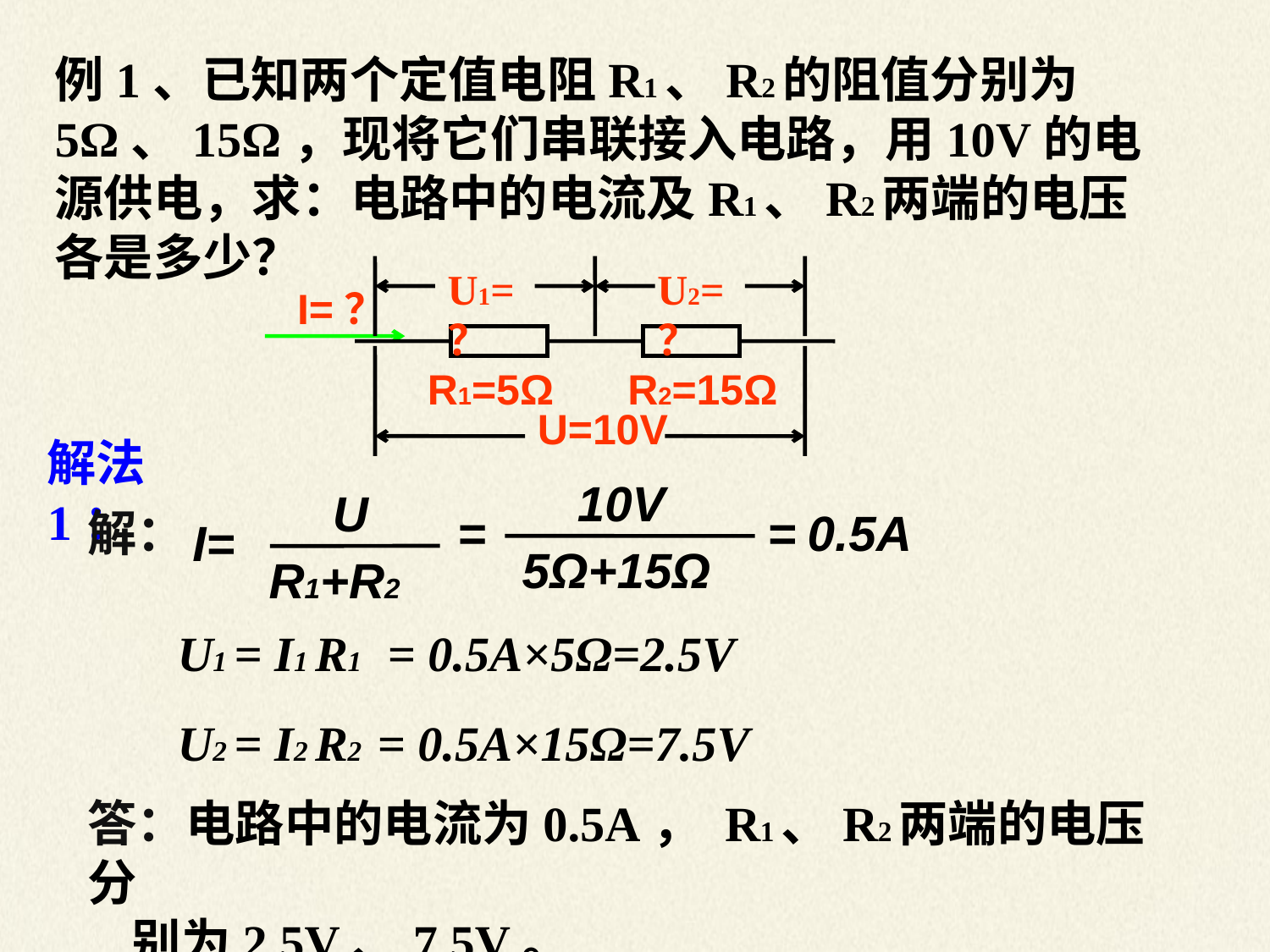

例1、已知两个定值电阻R1、R2的阻值分别为5Ω、15Ω，现将它们串联接入电路，用10V的电源供电，求：电路中的电流及R1、R2两端的电压各是多少？

U1=？
U2=？
I=？

U=10V

R1=5Ω
R2=15Ω
解法1：
10V
=
5Ω+15Ω

U
I=
R1+R2

解：
=
0.5A
U1 = I1 R1
= 0.5A×5Ω=2.5V
U2 = I2 R2
= 0.5A×15Ω=7.5V
答：电路中的电流为0.5A， R1、R2两端的电压分
    别为2.5V、7.5V。